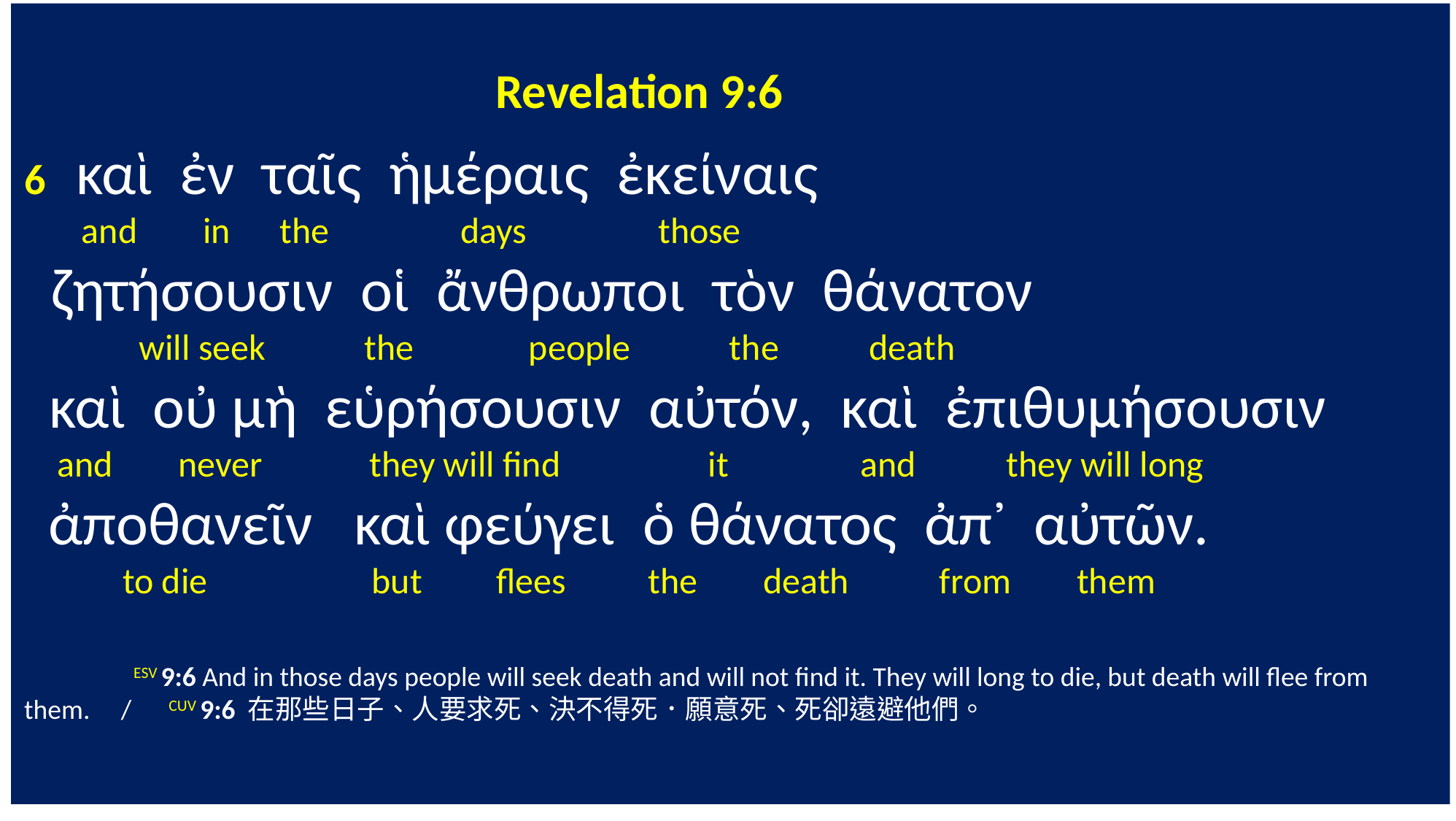

Revelation 9:6

6   καὶ  ἐν  ταῖς  ἡμέραις  ἐκείναις
       and        in      the                days                those
  ζητήσουσιν  οἱ  ἄνθρωποι  τὸν  θάνατον
              will seek            the              people            the           death
  καὶ  οὐ μὴ  εὑρήσουσιν  αὐτόν,  καὶ  ἐπιθυμήσουσιν
    and        never             they will find                  it                and           they will long
  ἀποθανεῖν   καὶ φεύγει  ὁ θάνατος  ἀπ᾽  αὐτῶν.
            to die                    but         flees          the        death           from        them

	ESV 9:6 And in those days people will seek death and will not find it. They will long to die, but death will flee from them.     /      CUV 9:6 在那些日子、人要求死、決不得死．願意死、死卻遠避他們。